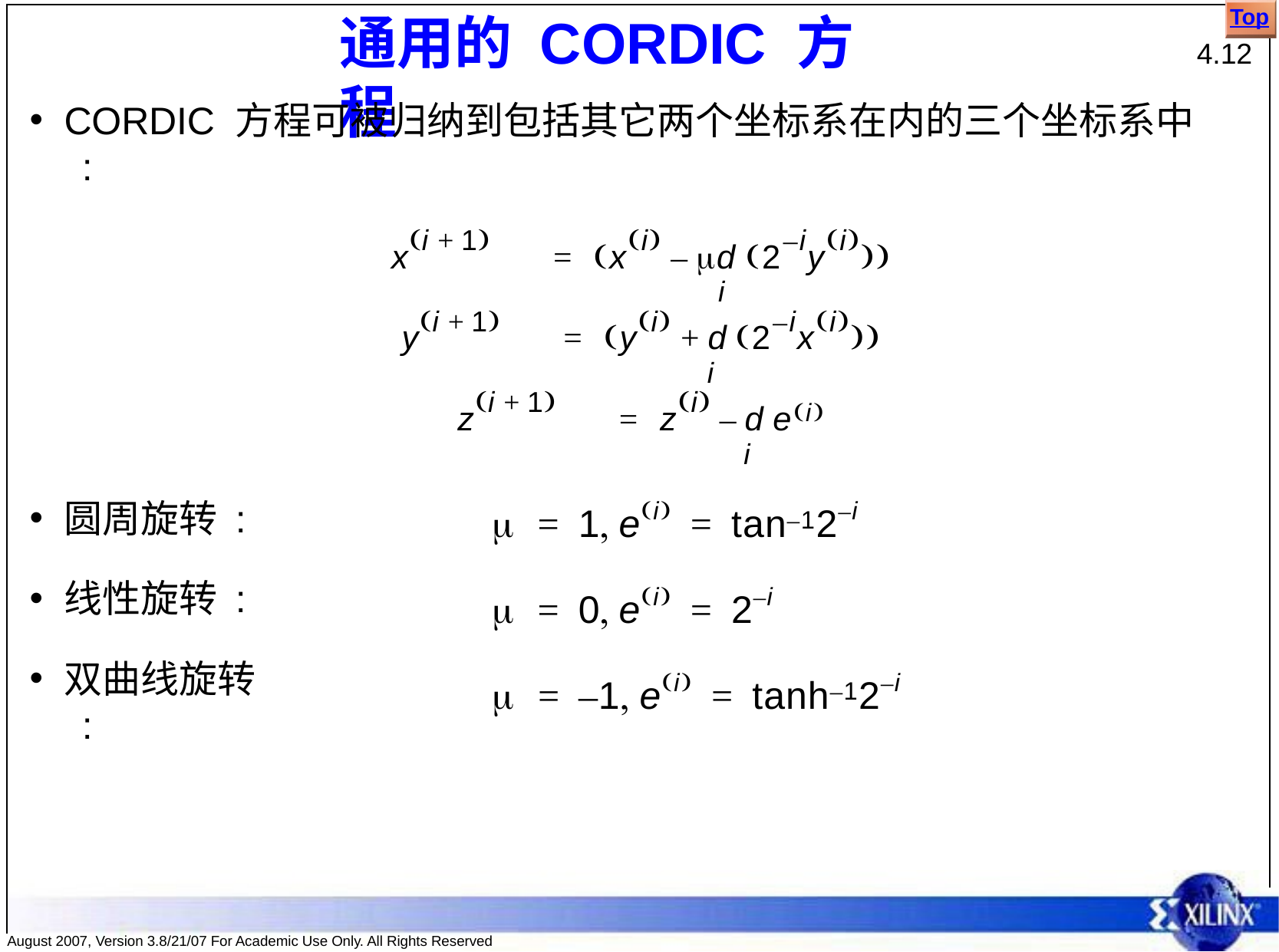

Top
# 通用的 CORDIC 方程
4.12
CORDIC 方程可被归纳到包括其它两个坐标系在内的三个坐标系中 :
x(i + 1)	=	(x(i) – μd (2–iy(i)))
i
y(i + 1)	=	(y(i) + d (2–ix(i)))
i
z(i + 1)	=	z(i) – d e(i)
i
圆周旋转 :
线性旋转 :
双曲线旋转 :
μ	=	1, e(i)	=	tan–12–i
μ	=	0, e(i)	=	2–i
μ	=	–1, e(i)	=	tanh–12–i
August 2007, Version 3.8/21/07 For Academic Use Only. All Rights Reserved